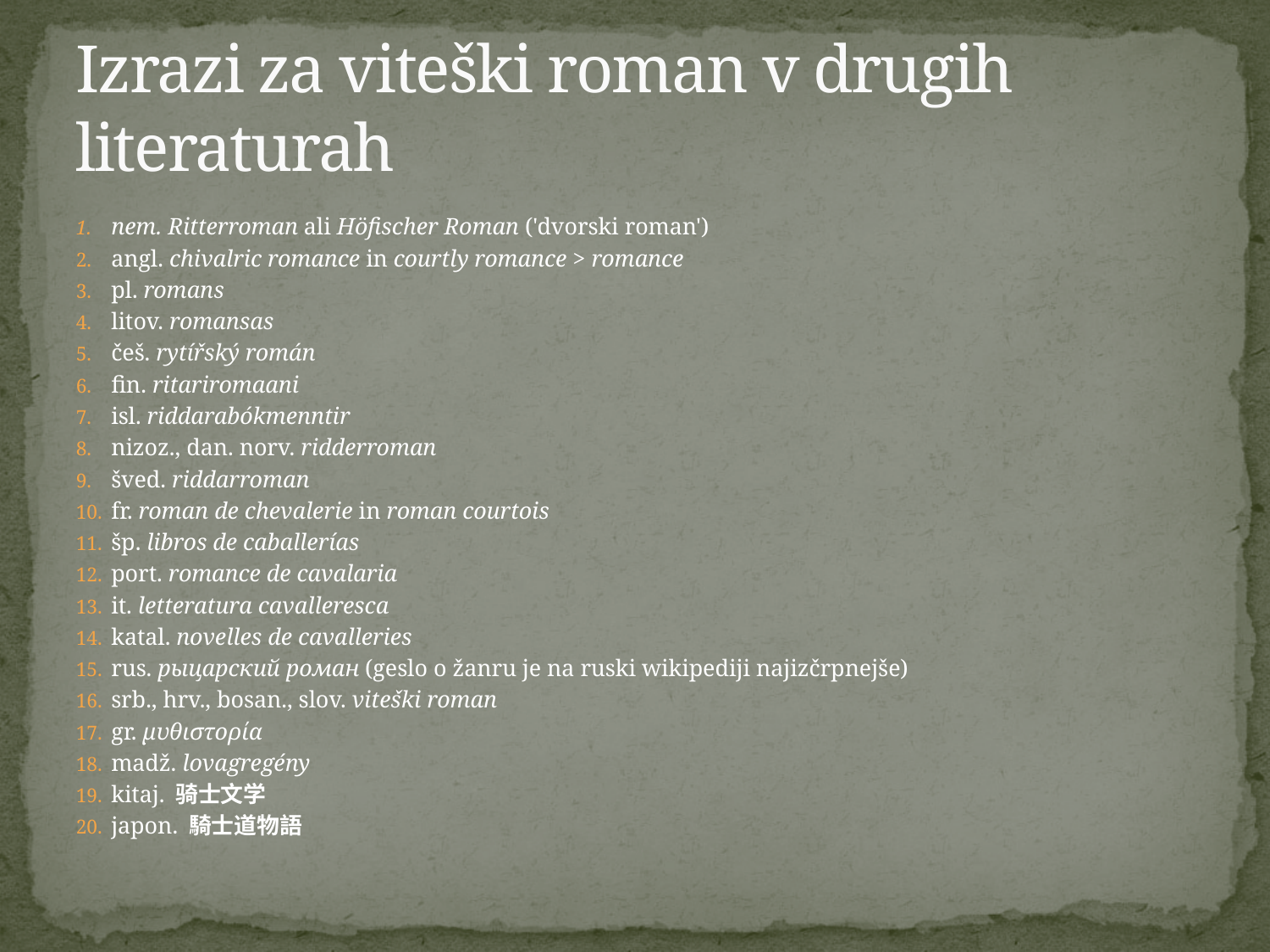

# Izrazi za viteški roman v drugih literaturah
nem. Ritterroman ali Höfischer Roman ('dvorski roman')
angl. chivalric romance in courtly romance > romance
pl. romans
litov. romansas
češ. rytířský román
fin. ritariromaani
isl. riddarabókmenntir
nizoz., dan. norv. ridderroman
šved. riddarroman
fr. roman de chevalerie in roman courtois
šp. libros de caballerías
port. romance de cavalaria
it. letteratura cavalleresca
katal. novelles de cavalleries
rus. рыцарский роман (geslo o žanru je na ruski wikipediji najizčrpnejše)
srb., hrv., bosan., slov. viteški roman
gr. μυθιστορία
madž. lovagregény
kitaj. 骑士文学
japon. 騎士道物語